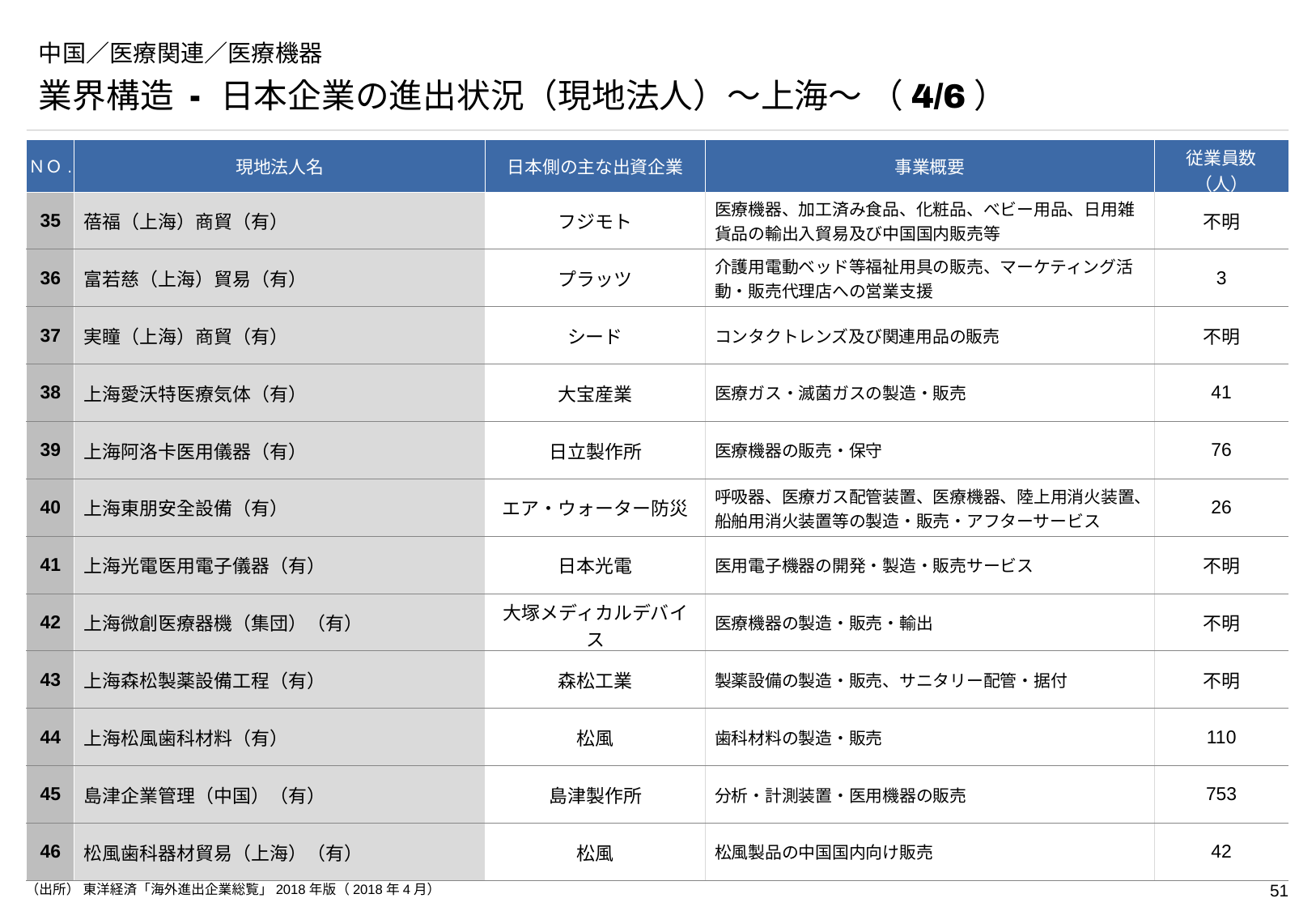

# 中国／医療関連／医療機器
業界構造 - 日本企業の進出状況（現地法人）～上海～ （4/6）
| ＮＯ. | 現地法人名 | 日本側の主な出資企業 | 事業概要 | 従業員数（人） |
| --- | --- | --- | --- | --- |
| 35 | 蓓福（上海）商貿（有） | フジモト | 医療機器、加工済み食品、化粧品、べビー用品、日用雑貨品の輸出入貿易及び中国国内販売等 | 不明 |
| 36 | 富若慈（上海）貿易（有） | プラッツ | 介護用電動ベッド等福祉用具の販売、マーケティング活動・販売代理店への営業支援 | 3 |
| 37 | 実瞳（上海）商貿（有） | シード | コンタクトレンズ及び関連用品の販売 | 不明 |
| 38 | 上海愛沃特医療気体（有） | 大宝産業 | 医療ガス・滅菌ガスの製造・販売 | 41 |
| 39 | 上海阿洛卡医用儀器（有） | 日立製作所 | 医療機器の販売・保守 | 76 |
| 40 | 上海東朋安全設備（有） | エア・ウォーター防災 | 呼吸器、医療ガス配管装置、医療機器、陸上用消火装置、船舶用消火装置等の製造・販売・アフターサービス | 26 |
| 41 | 上海光電医用電子儀器（有） | 日本光電 | 医用電子機器の開発・製造・販売サービス | 不明 |
| 42 | 上海微創医療器機（集団）（有） | 大塚メディカルデバイス | 医療機器の製造・販売・輸出 | 不明 |
| 43 | 上海森松製薬設備工程（有） | 森松工業 | 製薬設備の製造・販売、サニタリー配管・据付 | 不明 |
| 44 | 上海松風歯科材料（有） | 松風 | 歯科材料の製造・販売 | 110 |
| 45 | 島津企業管理（中国）（有） | 島津製作所 | 分析・計測装置・医用機器の販売 | 753 |
| 46 | 松風歯科器材貿易（上海）（有） | 松風 | 松風製品の中国国内向け販売 | 42 |
（出所） 東洋経済「海外進出企業総覧」2018年版（2018年4月）